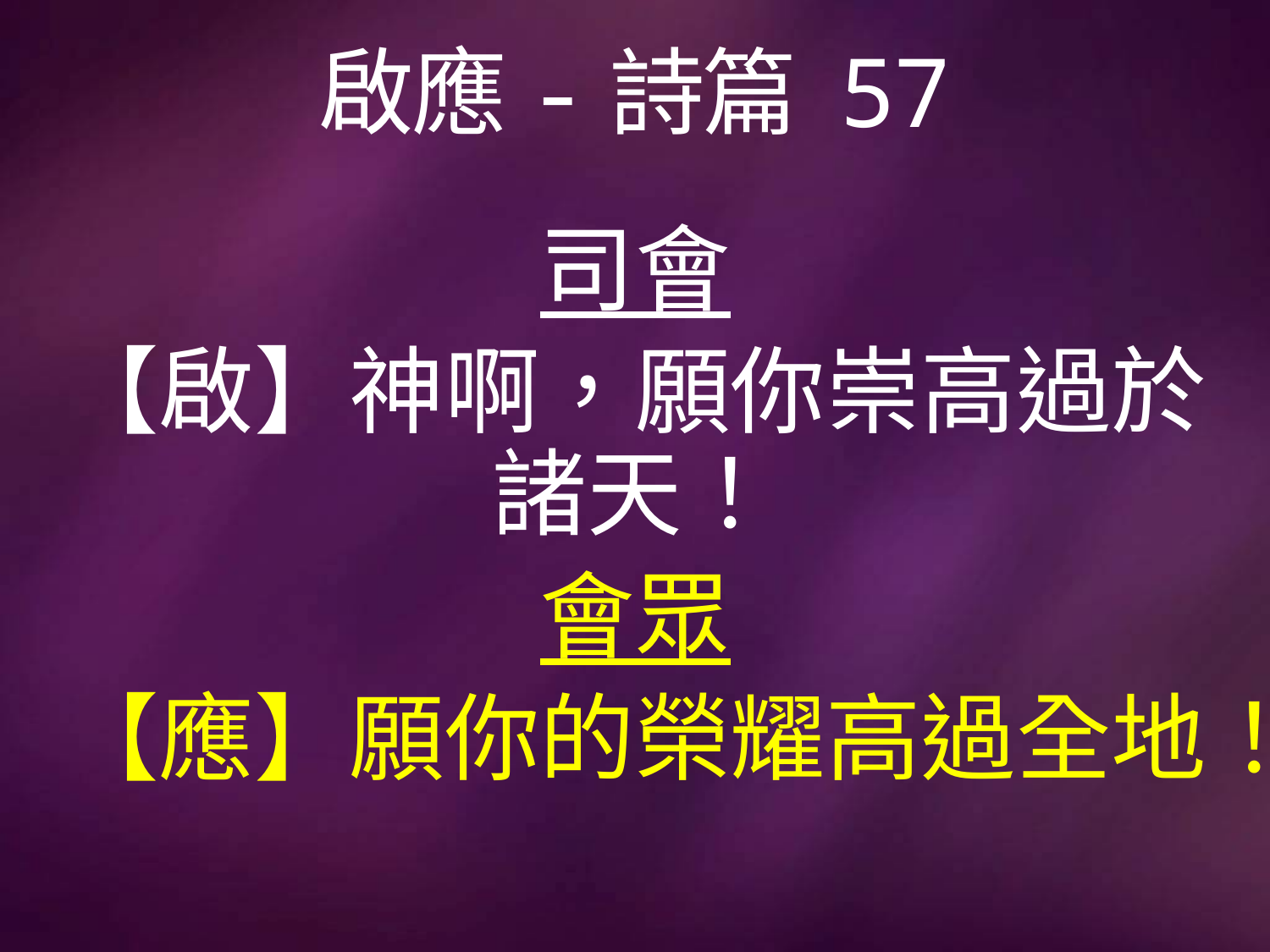

# 啟應-詩篇 57
司會
【啟】神啊，願你崇高過於諸天！
會眾
【應】願你的榮耀高過全地！